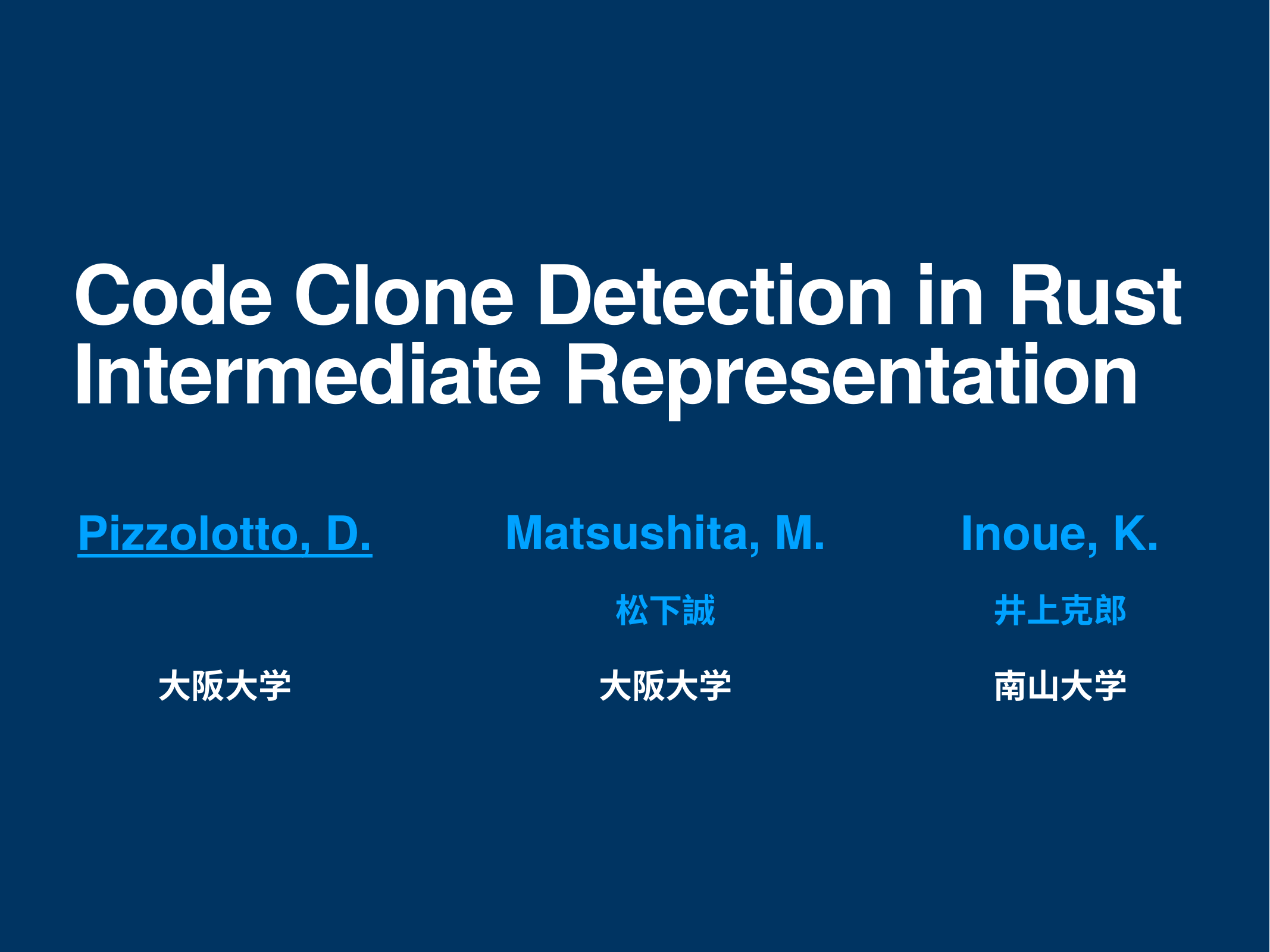

# Code Clone Detection in Rust Intermediate Representation

Pizzolotto, D.
Matsushita, M.
Inoue, K.

松下誠

井上克郎

大阪大学

大阪大学

南山大学

1